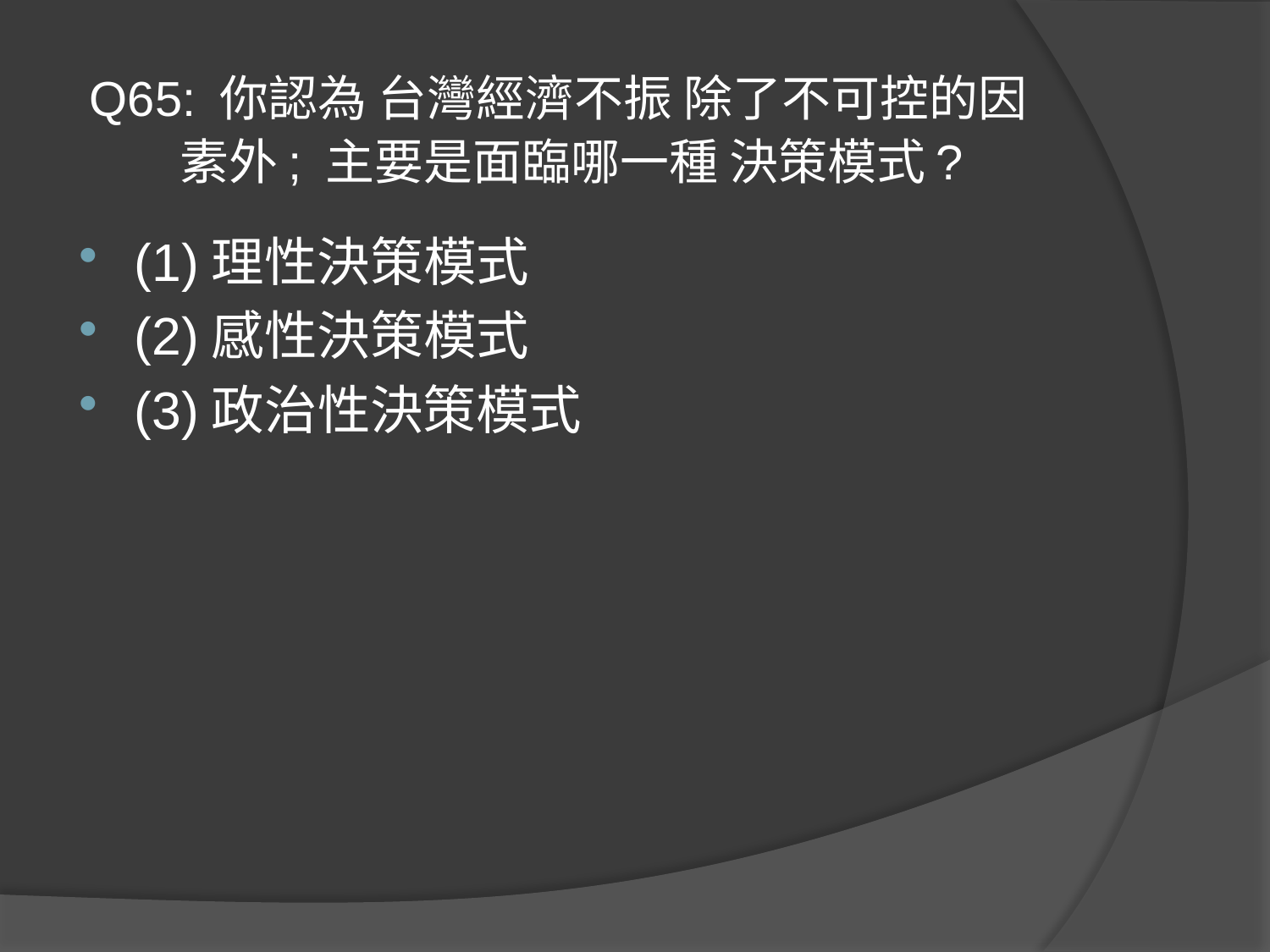

# Q65: 你認為 台灣經濟不振 除了不可控的因 素外; 主要是面臨哪一種 決策模式?
(1)理性決策模式
(2)感性決策模式
(3)政治性決策模式